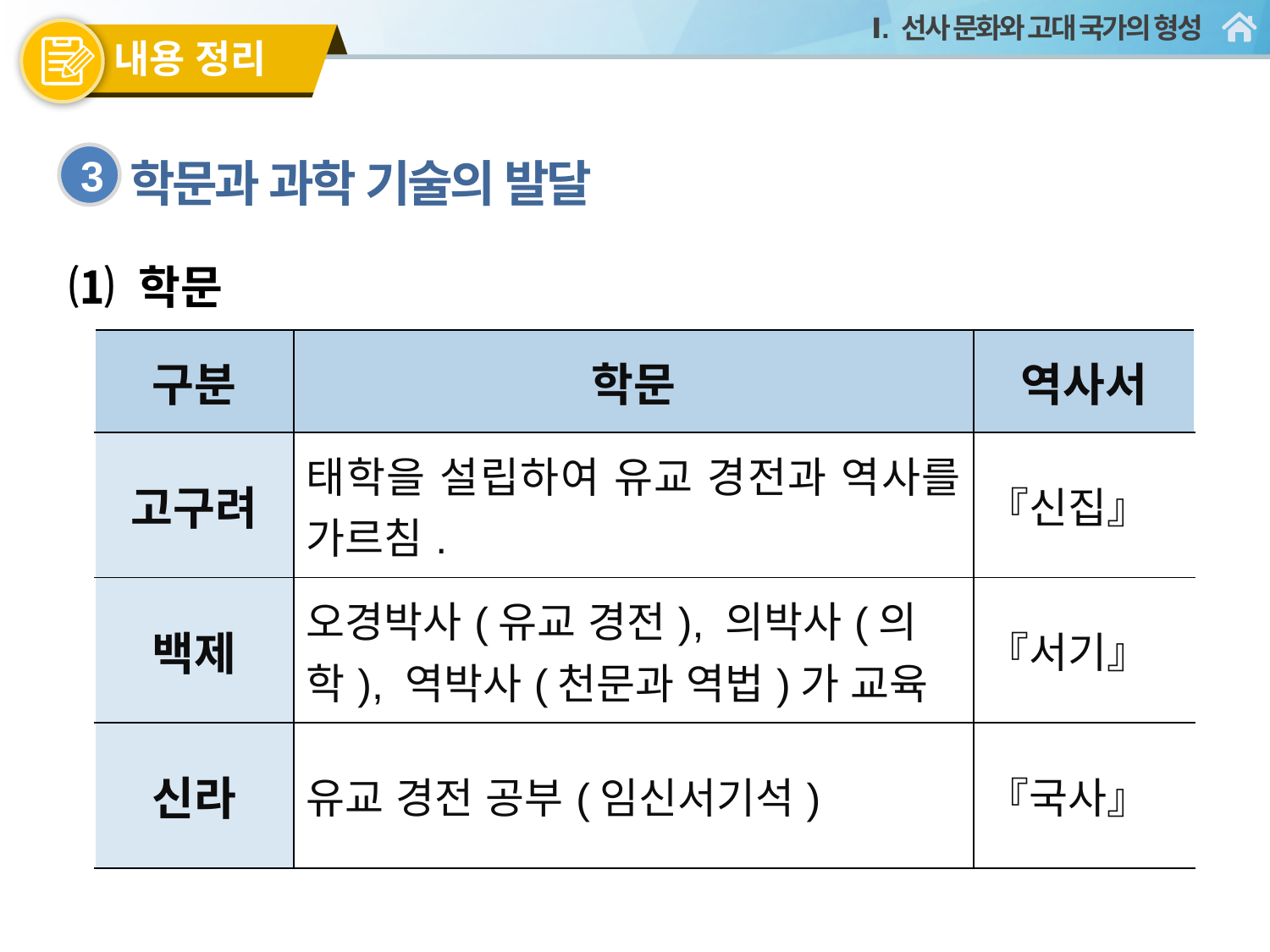

학문과 과학 기술의 발달
3
⑴ 학문
| 구분 | 학문 | 역사서 |
| --- | --- | --- |
| 고구려 | 태학을 설립하여 유교 경전과 역사를 가르침. | 『신집』 |
| 백제 | 오경박사(유교 경전), 의박사(의학), 역박사(천문과 역법)가 교육 | 『서기』 |
| 신라 | 유교 경전 공부(임신서기석) | 『국사』 |